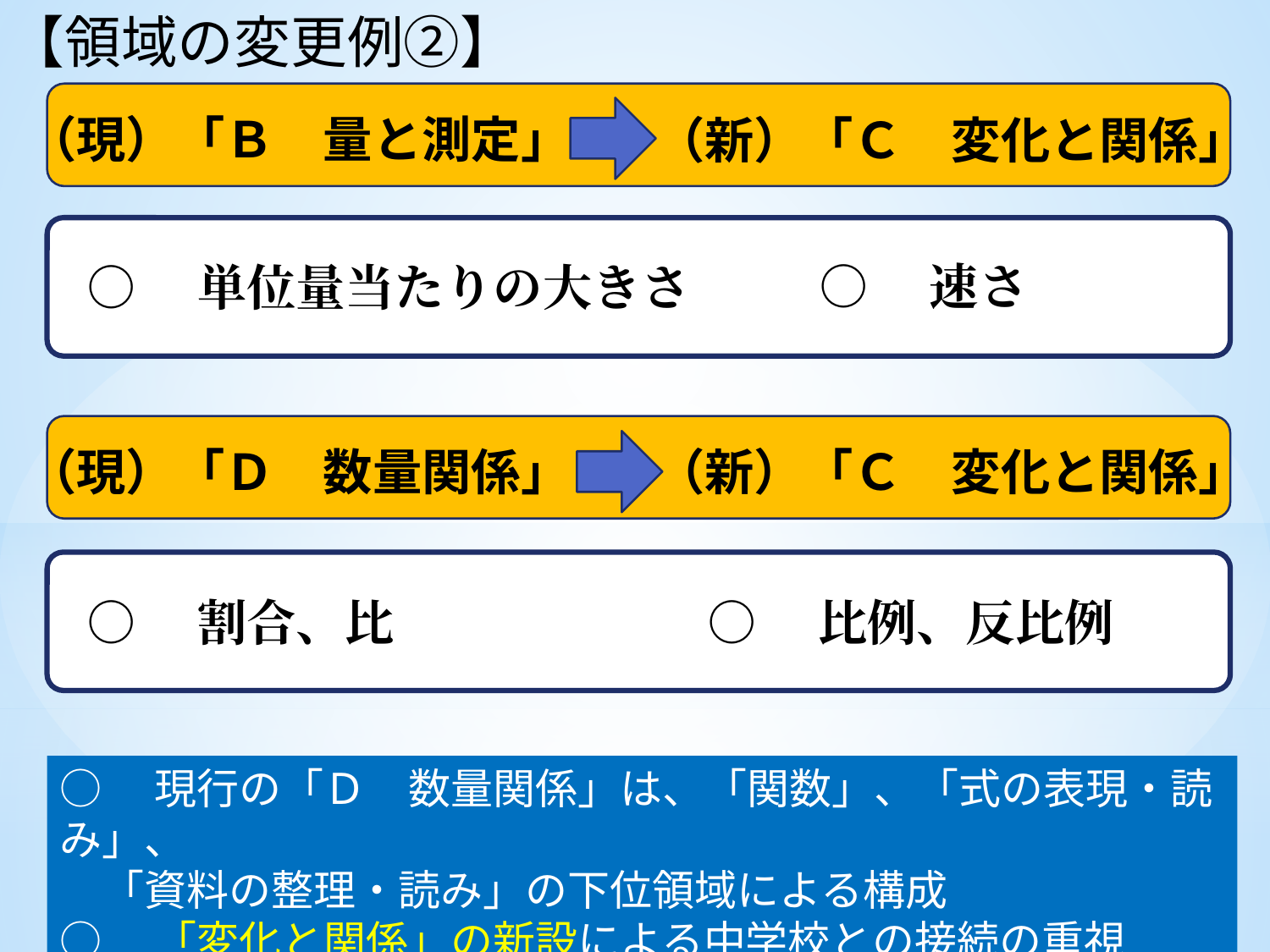

【領域の変更例②】

（現）「Ｂ　量と測定」
（新）「Ｃ　変化と関係」

○　速さ
○　単位量当たりの大きさ

（現）「Ｄ　数量関係」
（新）「Ｃ　変化と関係」

○　割合、比
○　比例、反比例
○　現行の「Ｄ　数量関係」は、「関数」、「式の表現・読み」、
　「資料の整理・読み」の下位領域による構成
○　「変化と関係」の新設による中学校との接続の重視